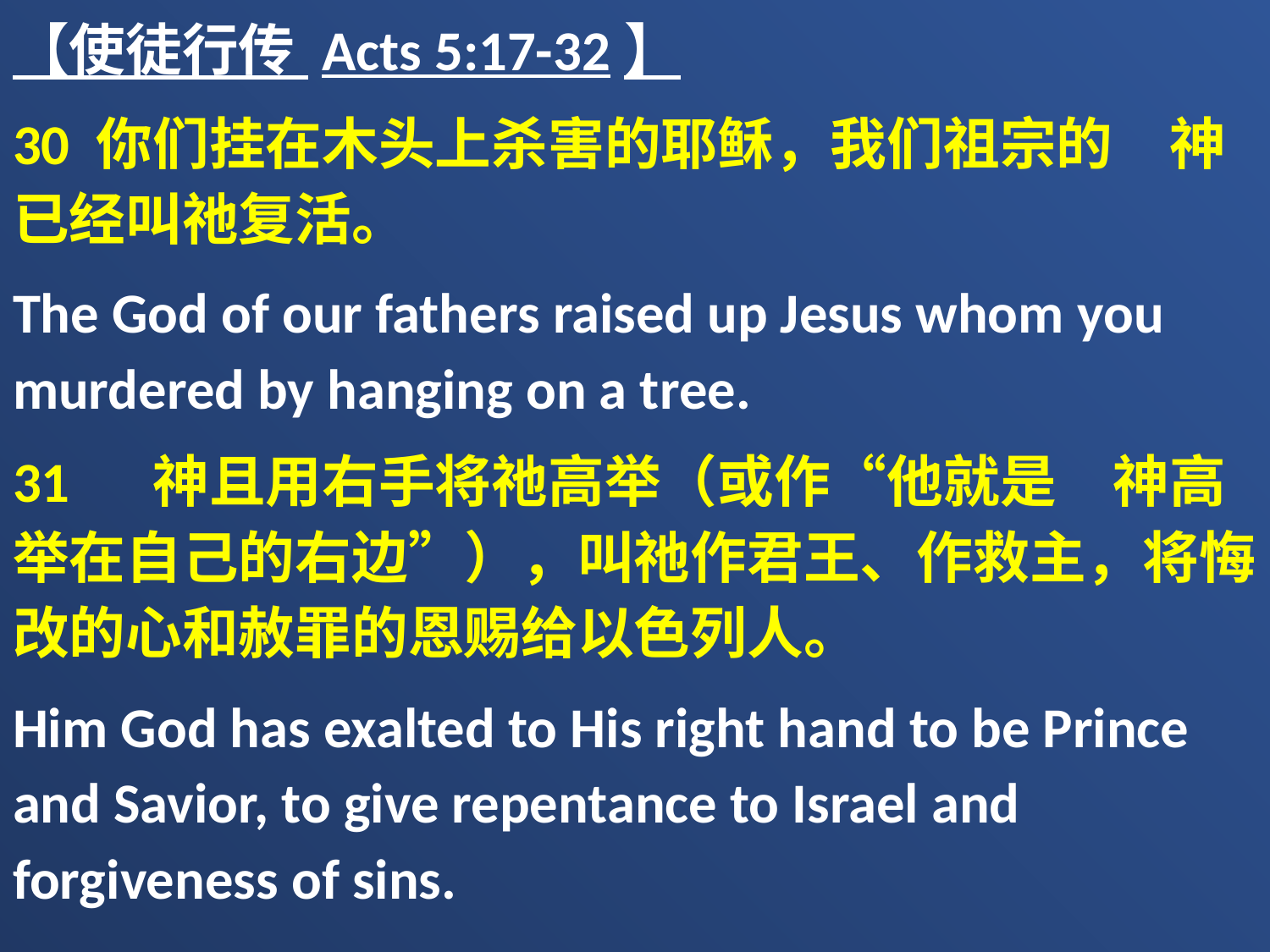

【使徒行传 Acts 5:17-32】
30 你们挂在木头上杀害的耶稣，我们祖宗的　神已经叫祂复活。
The God of our fathers raised up Jesus whom you murdered by hanging on a tree.
31 　神且用右手将祂高举（或作“他就是　神高举在自己的右边”），叫祂作君王、作救主，将悔改的心和赦罪的恩赐给以色列人。
Him God has exalted to His right hand to be Prince and Savior, to give repentance to Israel and forgiveness of sins.